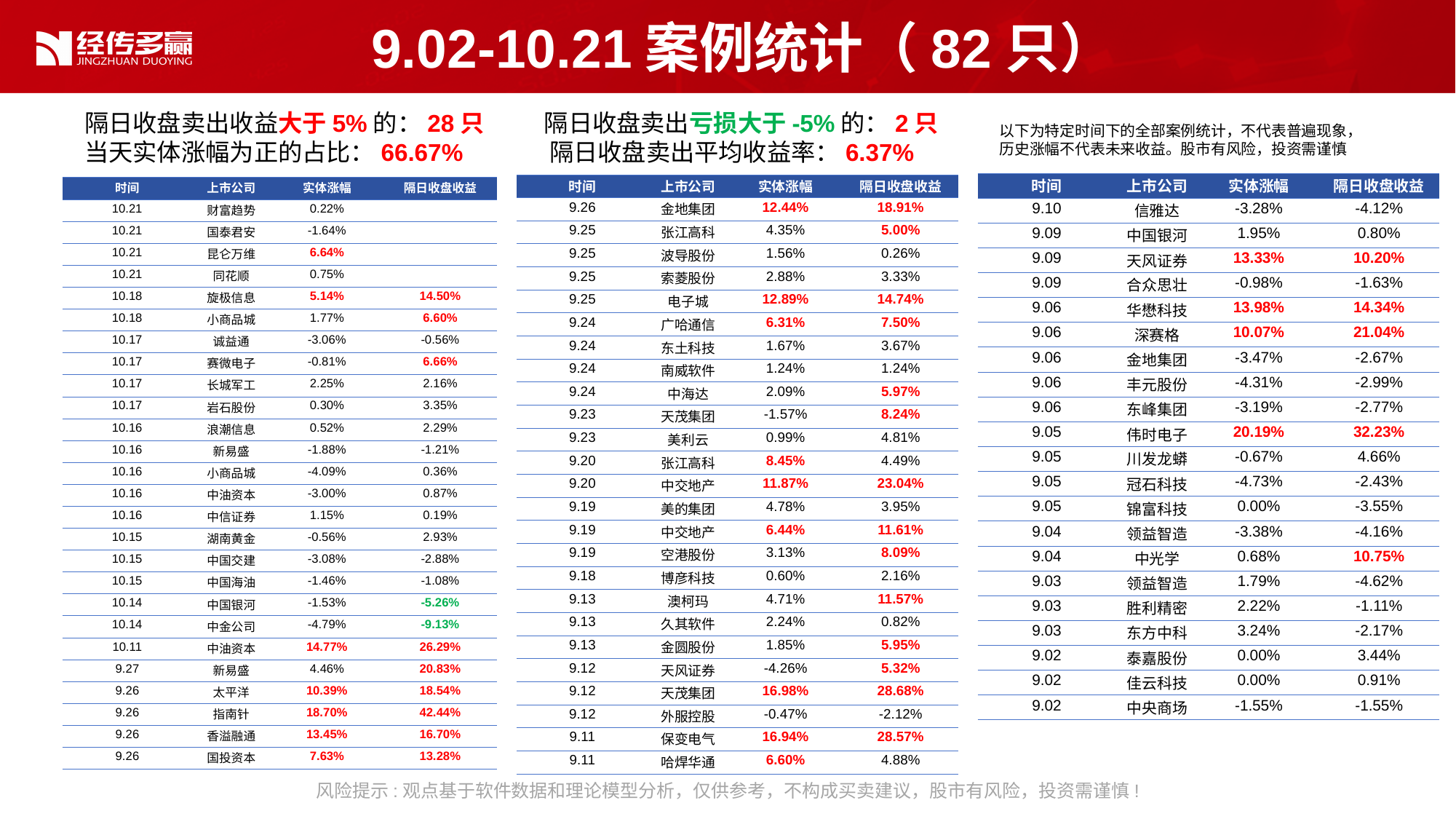

9.02-10.21案例统计（82只）
隔日收盘卖出收益大于5%的：28只           隔日收盘卖出亏损大于-5%的：2只
当天实体涨幅为正的占比：66.67%            隔日收盘卖出平均收益率：6.37%
以下为特定时间下的全部案例统计，不代表普遍现象，历史涨幅不代表未来收益。股市有风险，投资需谨慎

| 时间 | 上市公司 | 实体涨幅 | 隔日收盘收益 |
| --- | --- | --- | --- |
| 9.10 | 信雅达 | -3.28% | -4.12% |
| 9.09 | 中国银河 | 1.95% | 0.80% |
| 9.09 | 天风证券 | 13.33% | 10.20% |
| 9.09 | 合众思壮 | -0.98% | -1.63% |
| 9.06 | 华懋科技 | 13.98% | 14.34% |
| 9.06 | 深赛格 | 10.07% | 21.04% |
| 9.06 | 金地集团 | -3.47% | -2.67% |
| 9.06 | 丰元股份 | -4.31% | -2.99% |
| 9.06 | 东峰集团 | -3.19% | -2.77% |
| 9.05 | 伟时电子 | 20.19% | 32.23% |
| 9.05 | 川发龙蟒 | -0.67% | 4.66% |
| 9.05 | 冠石科技 | -4.73% | -2.43% |
| 9.05 | 锦富科技 | 0.00% | -3.55% |
| 9.04 | 领益智造 | -3.38% | -4.16% |
| 9.04 | 中光学 | 0.68% | 10.75% |
| 9.03 | 领益智造 | 1.79% | -4.62% |
| 9.03 | 胜利精密 | 2.22% | -1.11% |
| 9.03 | 东方中科 | 3.24% | -2.17% |
| 9.02 | 泰嘉股份 | 0.00% | 3.44% |
| 9.02 | 佳云科技 | 0.00% | 0.91% |
| 9.02 | 中央商场 | -1.55% | -1.55% |
| 时间 | 上市公司 | 实体涨幅 | 隔日收盘收益 |
| --- | --- | --- | --- |
| 9.26 | 金地集团 | 12.44% | 18.91% |
| 9.25 | 张江高科 | 4.35% | 5.00% |
| 9.25 | 波导股份 | 1.56% | 0.26% |
| 9.25 | 索菱股份 | 2.88% | 3.33% |
| 9.25 | 电子城 | 12.89% | 14.74% |
| 9.24 | 广哈通信 | 6.31% | 7.50% |
| 9.24 | 东土科技 | 1.67% | 3.67% |
| 9.24 | 南威软件 | 1.24% | 1.24% |
| 9.24 | 中海达 | 2.09% | 5.97% |
| 9.23 | 天茂集团 | -1.57% | 8.24% |
| 9.23 | 美利云 | 0.99% | 4.81% |
| 9.20 | 张江高科 | 8.45% | 4.49% |
| 9.20 | 中交地产 | 11.87% | 23.04% |
| 9.19 | 美的集团 | 4.78% | 3.95% |
| 9.19 | 中交地产 | 6.44% | 11.61% |
| 9.19 | 空港股份 | 3.13% | 8.09% |
| 9.18 | 博彦科技 | 0.60% | 2.16% |
| 9.13 | 澳柯玛 | 4.71% | 11.57% |
| 9.13 | 久其软件 | 2.24% | 0.82% |
| 9.13 | 金圆股份 | 1.85% | 5.95% |
| 9.12 | 天风证券 | -4.26% | 5.32% |
| 9.12 | 天茂集团 | 16.98% | 28.68% |
| 9.12 | 外服控股 | -0.47% | -2.12% |
| 9.11 | 保变电气 | 16.94% | 28.57% |
| 9.11 | 哈焊华通 | 6.60% | 4.88% |
| 时间 | 上市公司 | 实体涨幅 | 隔日收盘收益 |
| --- | --- | --- | --- |
| 10.21 | 财富趋势 | 0.22% |  |
| 10.21 | 国泰君安 | -1.64% |  |
| 10.21 | 昆仑万维 | 6.64% |  |
| 10.21 | 同花顺 | 0.75% |  |
| 10.18 | 旋极信息 | 5.14% | 14.50% |
| 10.18 | 小商品城 | 1.77% | 6.60% |
| 10.17 | 诚益通 | -3.06% | -0.56% |
| 10.17 | 赛微电子 | -0.81% | 6.66% |
| 10.17 | 长城军工 | 2.25% | 2.16% |
| 10.17 | 岩石股份 | 0.30% | 3.35% |
| 10.16 | 浪潮信息 | 0.52% | 2.29% |
| 10.16 | 新易盛 | -1.88% | -1.21% |
| 10.16 | 小商品城 | -4.09% | 0.36% |
| 10.16 | 中油资本 | -3.00% | 0.87% |
| 10.16 | 中信证券 | 1.15% | 0.19% |
| 10.15 | 湖南黄金 | -0.56% | 2.93% |
| 10.15 | 中国交建 | -3.08% | -2.88% |
| 10.15 | 中国海油 | -1.46% | -1.08% |
| 10.14 | 中国银河 | -1.53% | -5.26% |
| 10.14 | 中金公司 | -4.79% | -9.13% |
| 10.11 | 中油资本 | 14.77% | 26.29% |
| 9.27 | 新易盛 | 4.46% | 20.83% |
| 9.26 | 太平洋 | 10.39% | 18.54% |
| 9.26 | 指南针 | 18.70% | 42.44% |
| 9.26 | 香溢融通 | 13.45% | 16.70% |
| 9.26 | 国投资本 | 7.63% | 13.28% |
风险提示:观点基于软件数据和理论模型分析，仅供参考，不构成买卖建议，股市有风险，投资需谨慎!